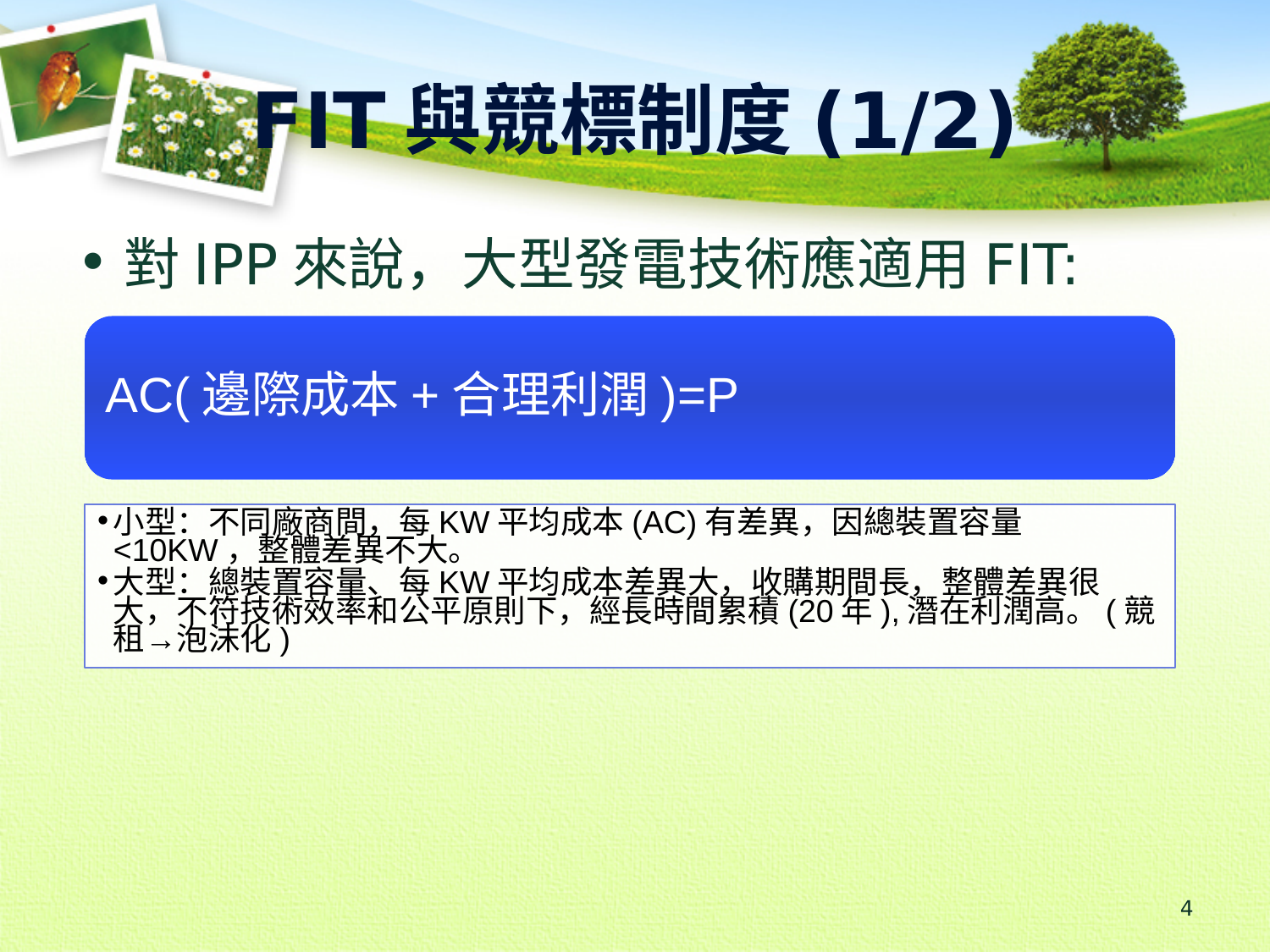

# FIT與競標制度(1/2)
對IPP來說，大型發電技術應適用FIT:

AC(邊際成本+合理利潤)=P
小型：不同廠商間，每KW平均成本(AC)有差異，因總裝置容量<10KW，整體差異不大。
大型：總裝置容量、每KW平均成本差異大，收購期間長，整體差異很大，不符技術效率和公平原則下，經長時間累積(20年),潛在利潤高。(競租→泡沫化)
4